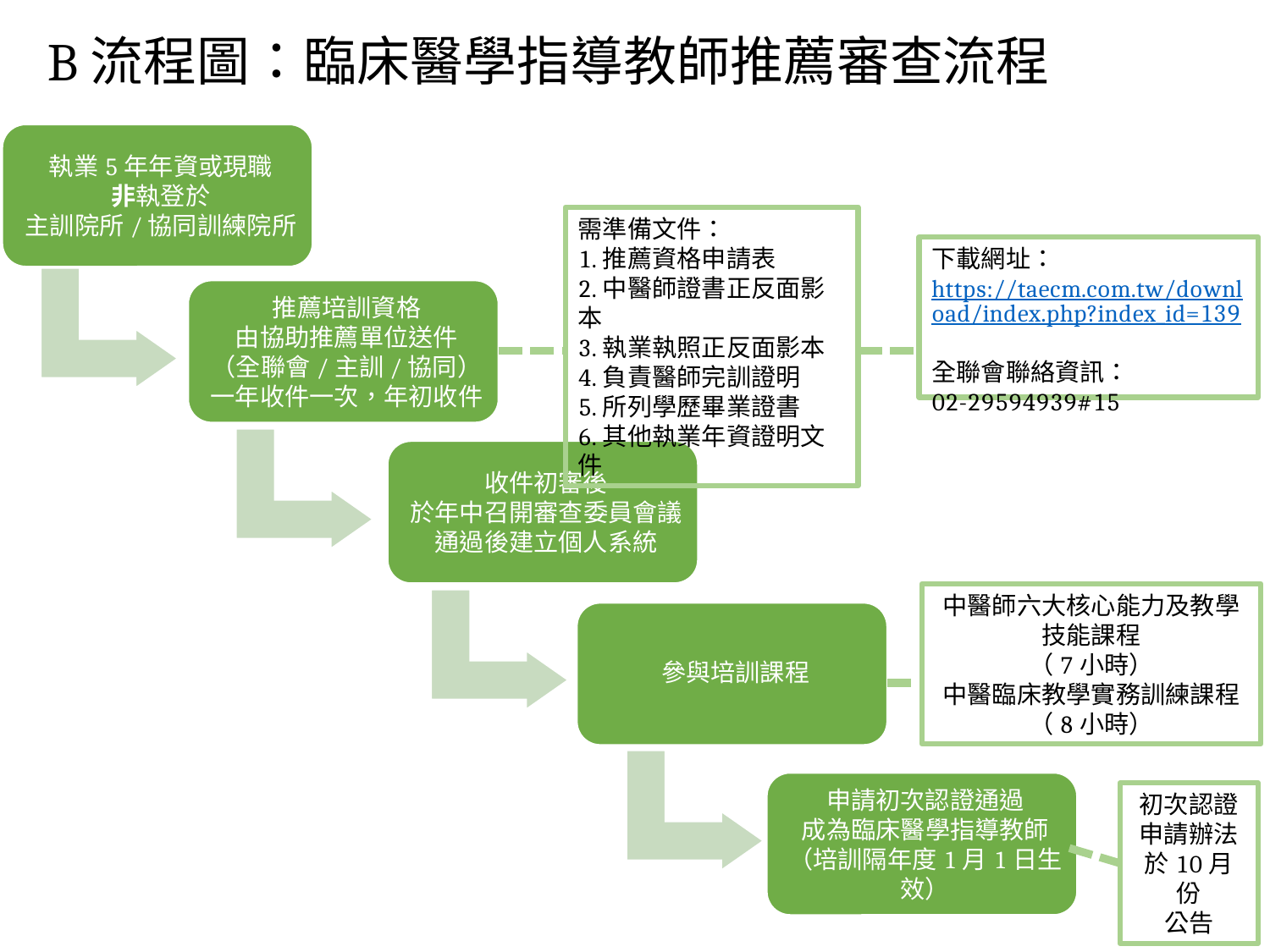

# B流程圖：臨床醫學指導教師推薦審查流程
執業5年年資或現職
非執登於
主訓院所/協同訓練院所
推薦培訓資格
由協助推薦單位送件
（全聯會/主訓/協同）
一年收件一次，年初收件
收件初審後
於年中召開審查委員會議
通過後建立個人系統
參與培訓課程
申請初次認證通過
成為臨床醫學指導教師
（培訓隔年度1月1日生效）
需準備文件：
1.推薦資格申請表
2.中醫師證書正反面影本
3.執業執照正反面影本
4.負責醫師完訓證明
5.所列學歷畢業證書
6.其他執業年資證明文件
下載網址：
https://taecm.com.tw/download/index.php?index_id=139

全聯會聯絡資訊：
02-29594939#15
中醫師六大核心能力及教學技能課程
（7小時）
中醫臨床教學實務訓練課程
（8小時）
初次認證
申請辦法
於10月份
公告